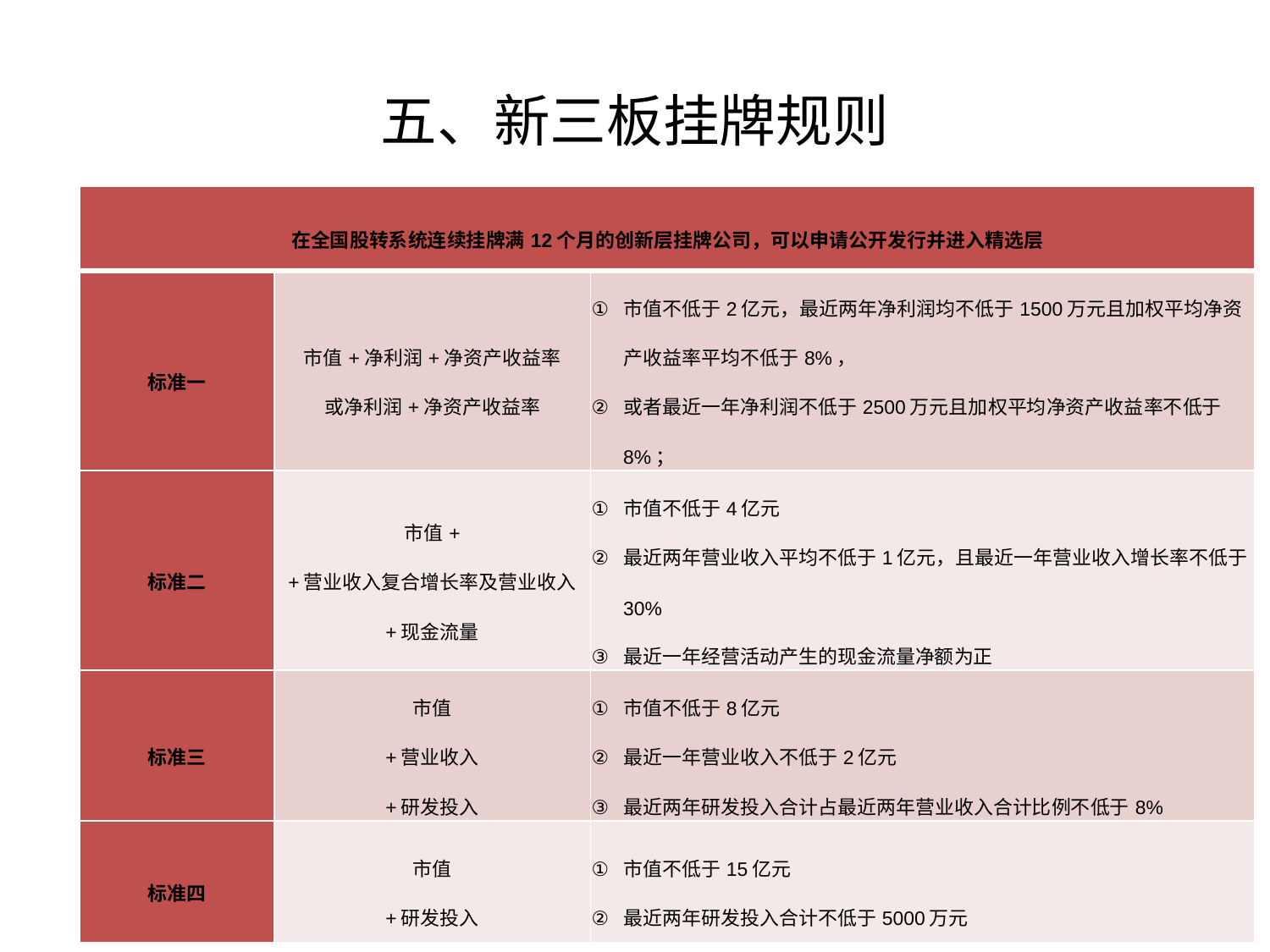

五、新三板挂牌规则
| 在全国股转系统连续挂牌满12个月的创新层挂牌公司，可以申请公开发行并进入精选层 |  |  |
| --- | --- | --- |
| 标准一 | 市值+净利润+净资产收益率 或净利润+净资产收益率 | 市值不低于2亿元，最近两年净利润均不低于1500万元且加权平均净资产收益率平均不低于8%， 或者最近一年净利润不低于2500万元且加权平均净资产收益率不低于8%； |
| 标准二 | 市值+ +营业收入复合增长率及营业收入 +现金流量 | 市值不低于4亿元 最近两年营业收入平均不低于1亿元，且最近一年营业收入增长率不低于30% 最近一年经营活动产生的现金流量净额为正 |
| 标准三 | 市值 +营业收入 +研发投入 | 市值不低于8亿元 最近一年营业收入不低于2亿元 最近两年研发投入合计占最近两年营业收入合计比例不低于8% |
| 标准四 | 市值 +研发投入 | 市值不低于15亿元 最近两年研发投入合计不低于5000万元 |